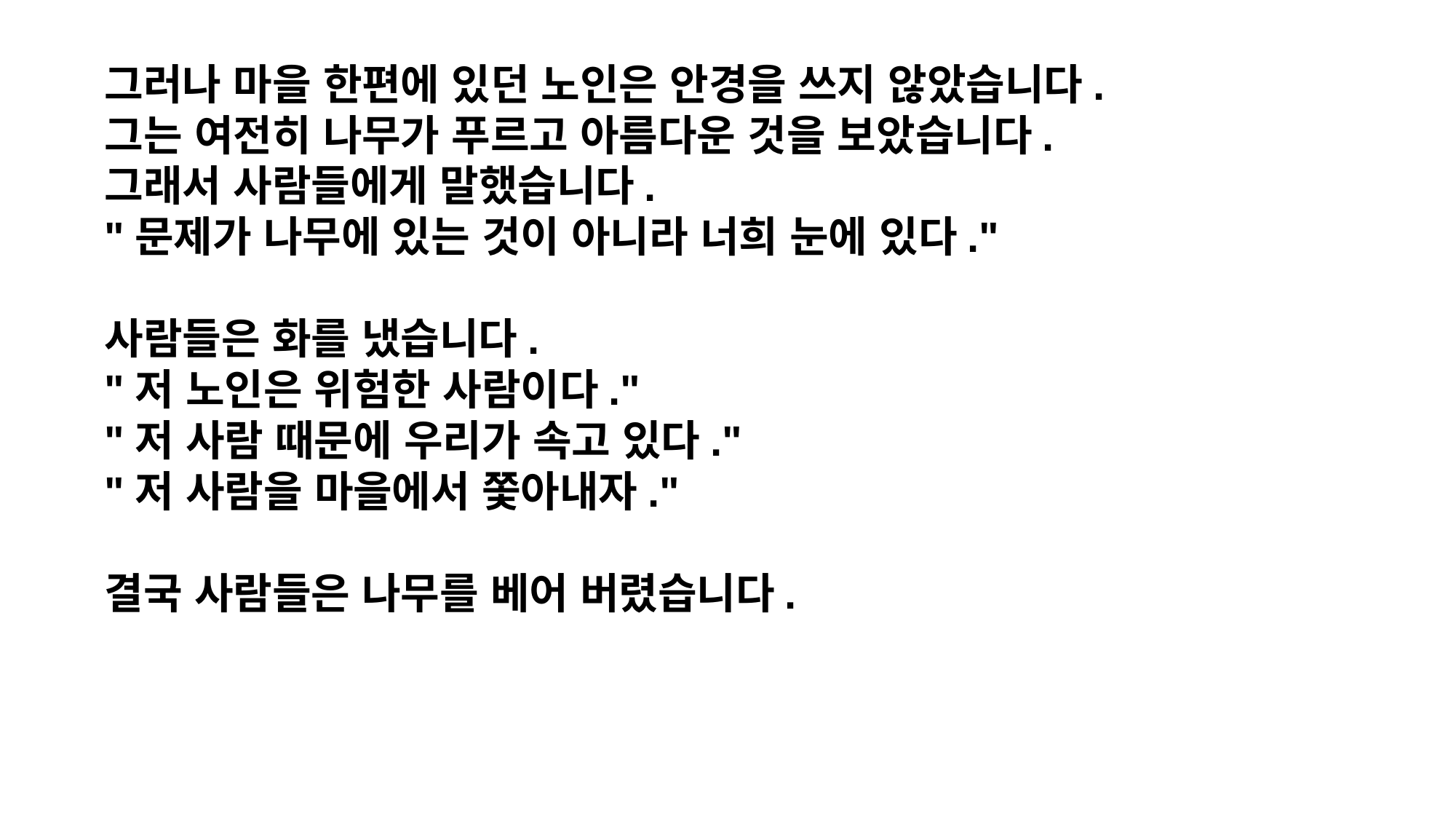

그러나 마을 한편에 있던 노인은 안경을 쓰지 않았습니다.
그는 여전히 나무가 푸르고 아름다운 것을 보았습니다.
그래서 사람들에게 말했습니다.
"문제가 나무에 있는 것이 아니라 너희 눈에 있다."

사람들은 화를 냈습니다.
"저 노인은 위험한 사람이다."
"저 사람 때문에 우리가 속고 있다."
"저 사람을 마을에서 쫓아내자."

결국 사람들은 나무를 베어 버렸습니다.